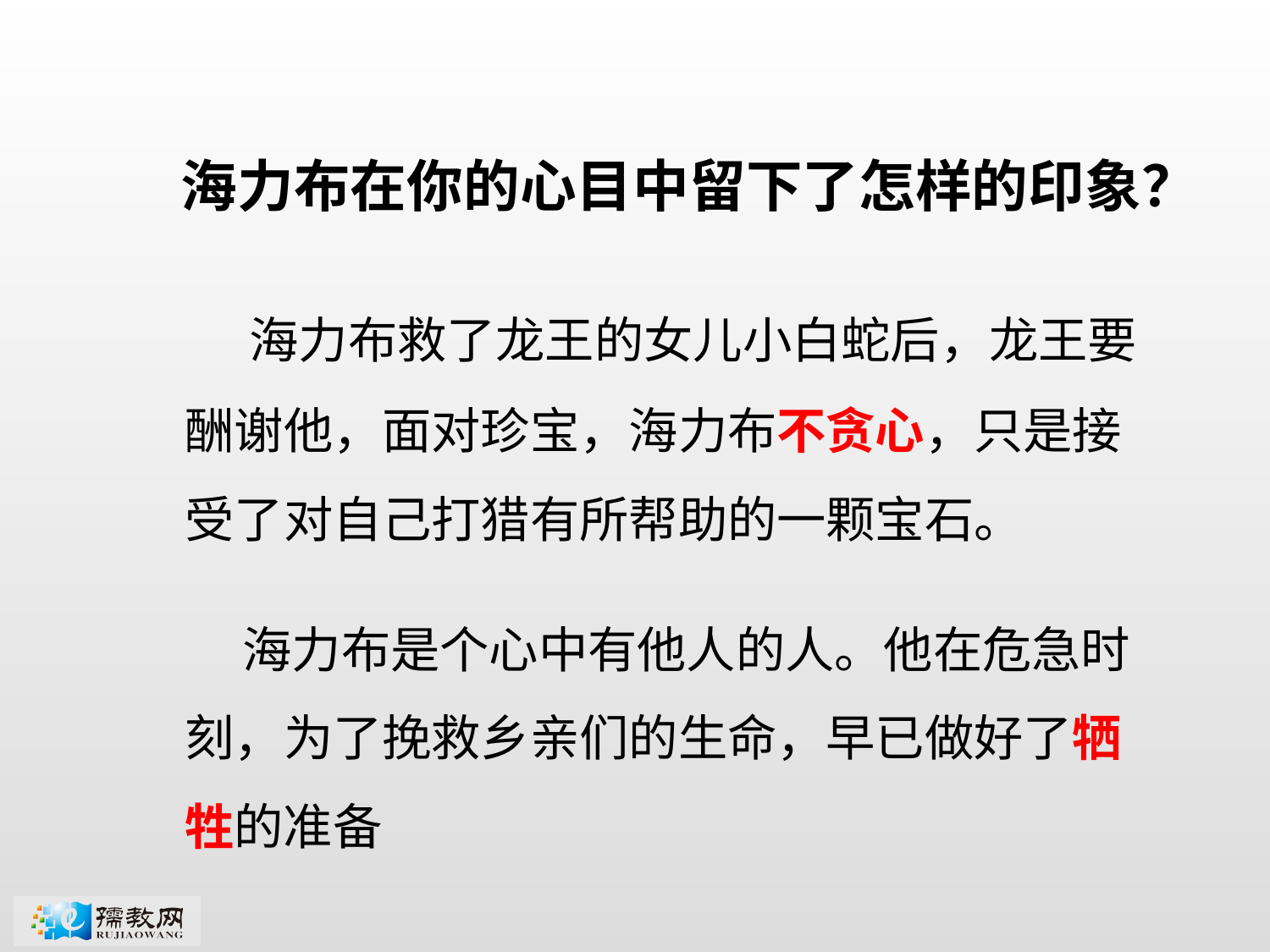

海力布在你的心目中留下了怎样的印象？
     海力布救了龙王的女儿小白蛇后，龙王要酬谢他，面对珍宝，海力布不贪心，只是接受了对自己打猎有所帮助的一颗宝石。
     海力布是个心中有他人的人。他在危急时刻，为了挽救乡亲们的生命，早已做好了牺牲的准备